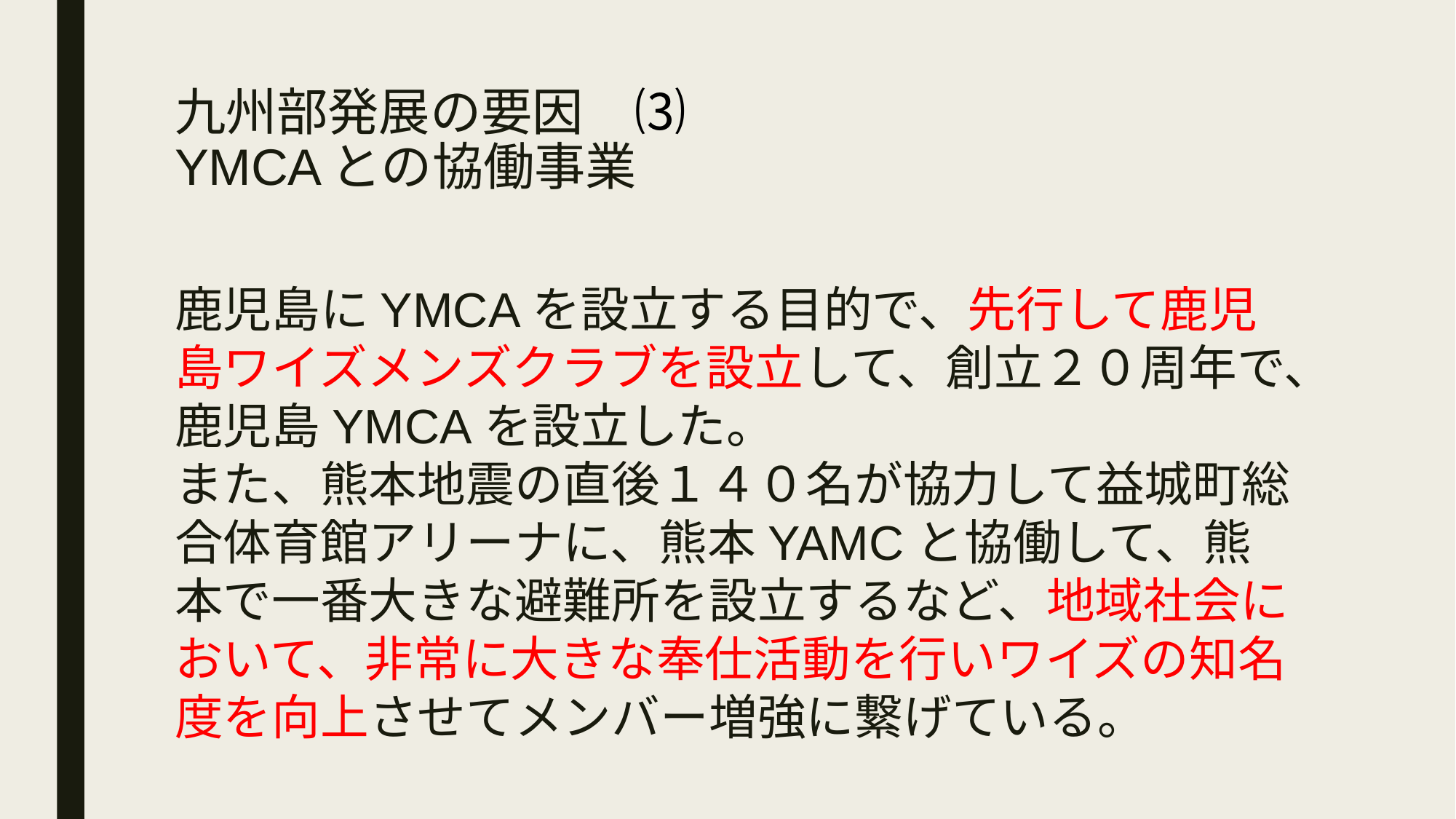

# 九州部発展の要因　⑶ YMCAとの協働事業
鹿児島にYMCAを設立する目的で、先行して鹿児島ワイズメンズクラブを設立して、創立２０周年で、鹿児島YMCAを設立した。
また、熊本地震の直後１４０名が協力して益城町総合体育館アリーナに、熊本YAMCと協働して、熊本で一番大きな避難所を設立するなど、地域社会において、非常に大きな奉仕活動を行いワイズの知名度を向上させてメンバー増強に繋げている。